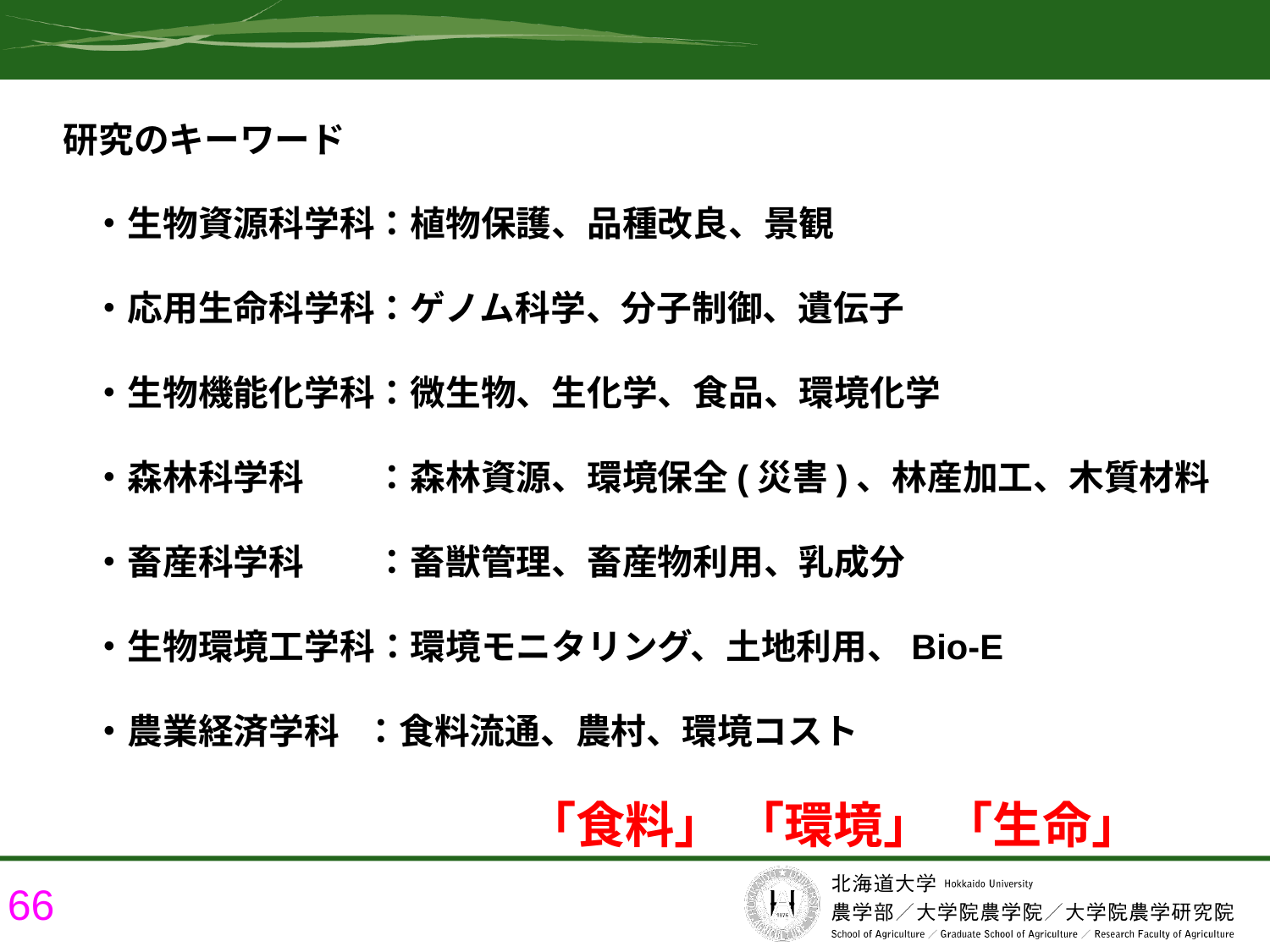

# 北大農学部のいま
研究のキーワード
・生物資源科学科：植物保護、品種改良、景観　
　　　　　　　　　　　　　　
・応用生命科学科：ゲノム科学、分子制御、遺伝子
　　　　　　
・生物機能化学科：微生物、生化学、食品、環境化学
　　
・森林科学科　　：森林資源、環境保全(災害)、林産加工、木質材料
　　　　　　
・畜産科学科　　：畜獣管理、畜産物利用、乳成分
　　　
・生物環境工学科：環境モニタリング、土地利用、Bio-E
・農業経済学科   ：食料流通、農村、環境コスト
　　　　　　　　
　　　　　　　　　　　     　「食料」 「環境」 「生命」
66